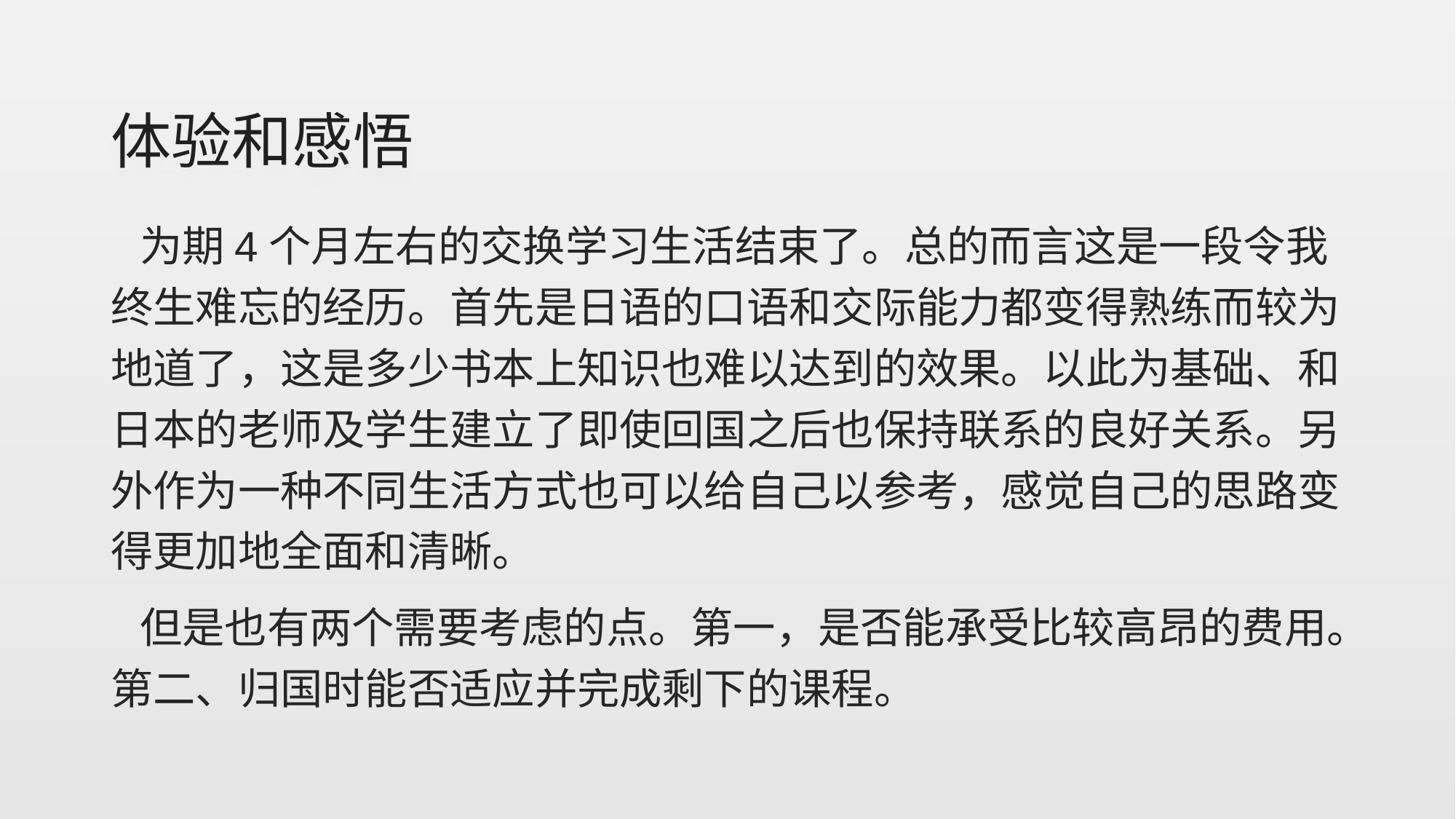

# 体验和感悟
  为期4个月左右的交换学习生活结束了。总的而言这是一段令我终生难忘的经历。首先是日语的口语和交际能力都变得熟练而较为地道了，这是多少书本上知识也难以达到的效果。以此为基础、和日本的老师及学生建立了即使回国之后也保持联系的良好关系。另外作为一种不同生活方式也可以给自己以参考，感觉自己的思路变得更加地全面和清晰。
  但是也有两个需要考虑的点。第一，是否能承受比较高昂的费用。第二、归国时能否适应并完成剩下的课程。